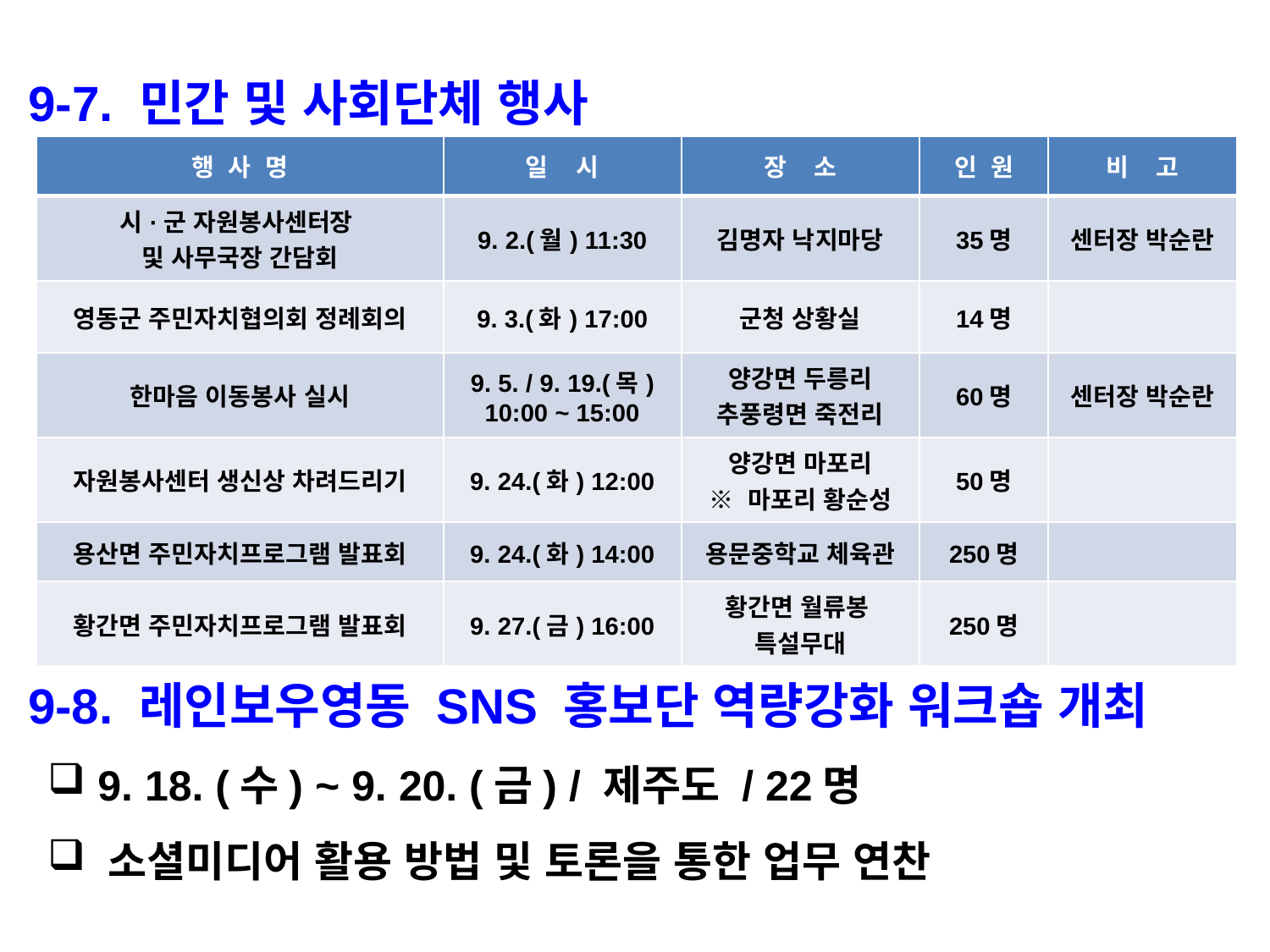

9-7. 민간 및 사회단체 행사
| 행 사 명 | 일 시 | 장 소 | 인 원 | 비 고 |
| --- | --- | --- | --- | --- |
| 시·군 자원봉사센터장 및 사무국장 간담회 | 9. 2.(월) 11:30 | 김명자 낙지마당 | 35명 | 센터장 박순란 |
| 영동군 주민자치협의회 정례회의 | 9. 3.(화) 17:00 | 군청 상황실 | 14명 |  |
| 한마음 이동봉사 실시 | 9. 5. / 9. 19.(목) 10:00 ~ 15:00 | 양강면 두릉리 추풍령면 죽전리 | 60명 | 센터장 박순란 |
| 자원봉사센터 생신상 차려드리기 | 9. 24.(화) 12:00 | 양강면 마포리 ※ 마포리 황순성 | 50명 |  |
| 용산면 주민자치프로그램 발표회 | 9. 24.(화) 14:00 | 용문중학교 체육관 | 250명 |  |
| 황간면 주민자치프로그램 발표회 | 9. 27.(금) 16:00 | 황간면 월류봉 특설무대 | 250명 |  |
 9-8. 레인보우영동 SNS 홍보단 역량강화 워크숍 개최
 9. 18. (수) ~ 9. 20. (금) / 제주도 / 22명
 소셜미디어 활용 방법 및 토론을 통한 업무 연찬